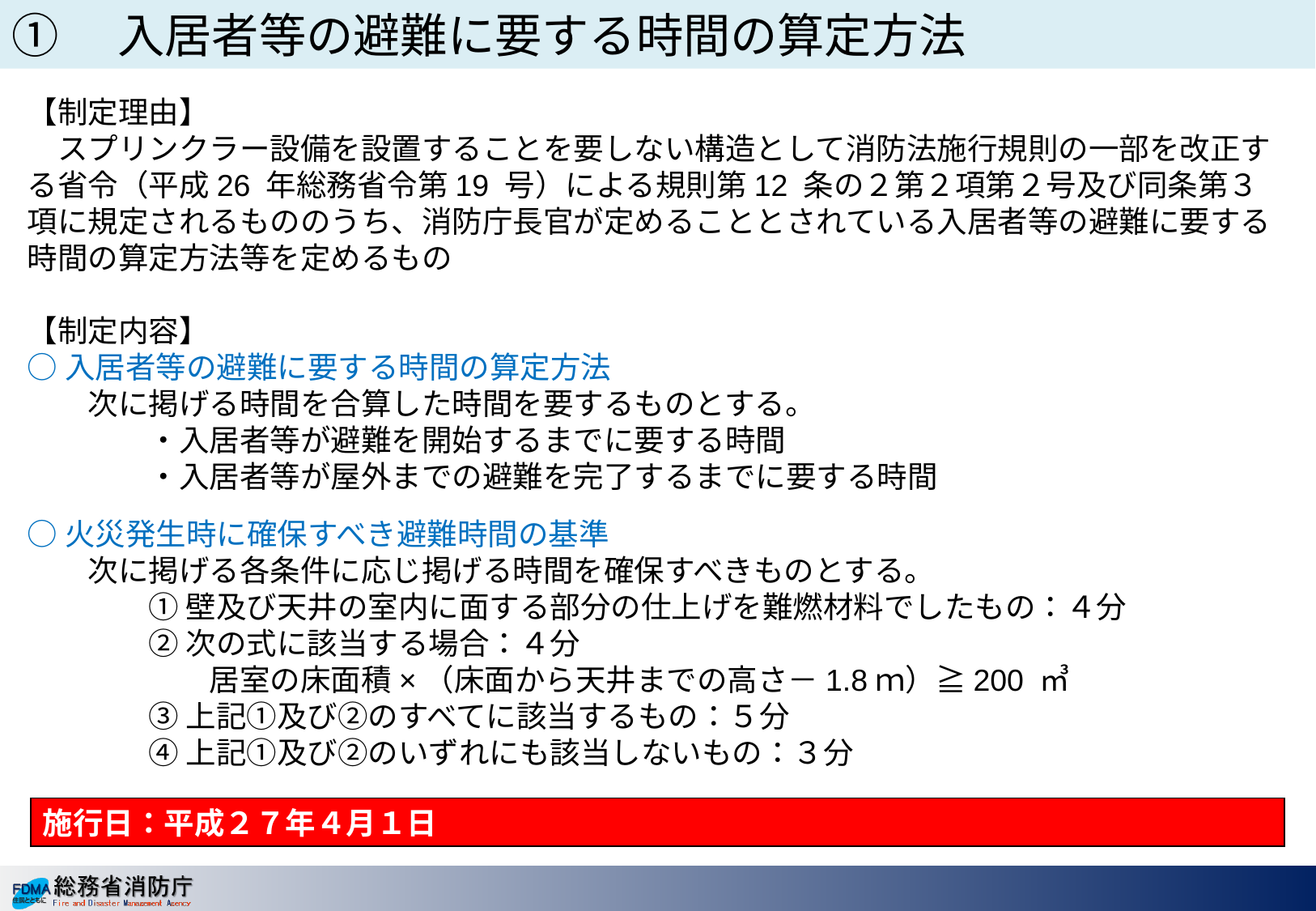

①　入居者等の避難に要する時間の算定方法
【制定理由】
　スプリンクラー設備を設置することを要しない構造として消防法施行規則の一部を改正する省令（平成26 年総務省令第19 号）による規則第12 条の２第２項第２号及び同条第３項に規定されるもののうち、消防庁長官が定めることとされている入居者等の避難に要する時間の算定方法等を定めるもの

【制定内容】
○入居者等の避難に要する時間の算定方法
　　次に掲げる時間を合算した時間を要するものとする。
　　　　・入居者等が避難を開始するまでに要する時間
　　　　・入居者等が屋外までの避難を完了するまでに要する時間
○火災発生時に確保すべき避難時間の基準
　　次に掲げる各条件に応じ掲げる時間を確保すべきものとする。
　　　　① 壁及び天井の室内に面する部分の仕上げを難燃材料でしたもの：４分
　　　　② 次の式に該当する場合：４分
　　　　　　居室の床面積×（床面から天井までの高さ－1.8ｍ）≧200 ㎥
　　　　③ 上記①及び②のすべてに該当するもの：５分
　　　　④ 上記①及び②のいずれにも該当しないもの：３分

施行日：平成２７年４月１日